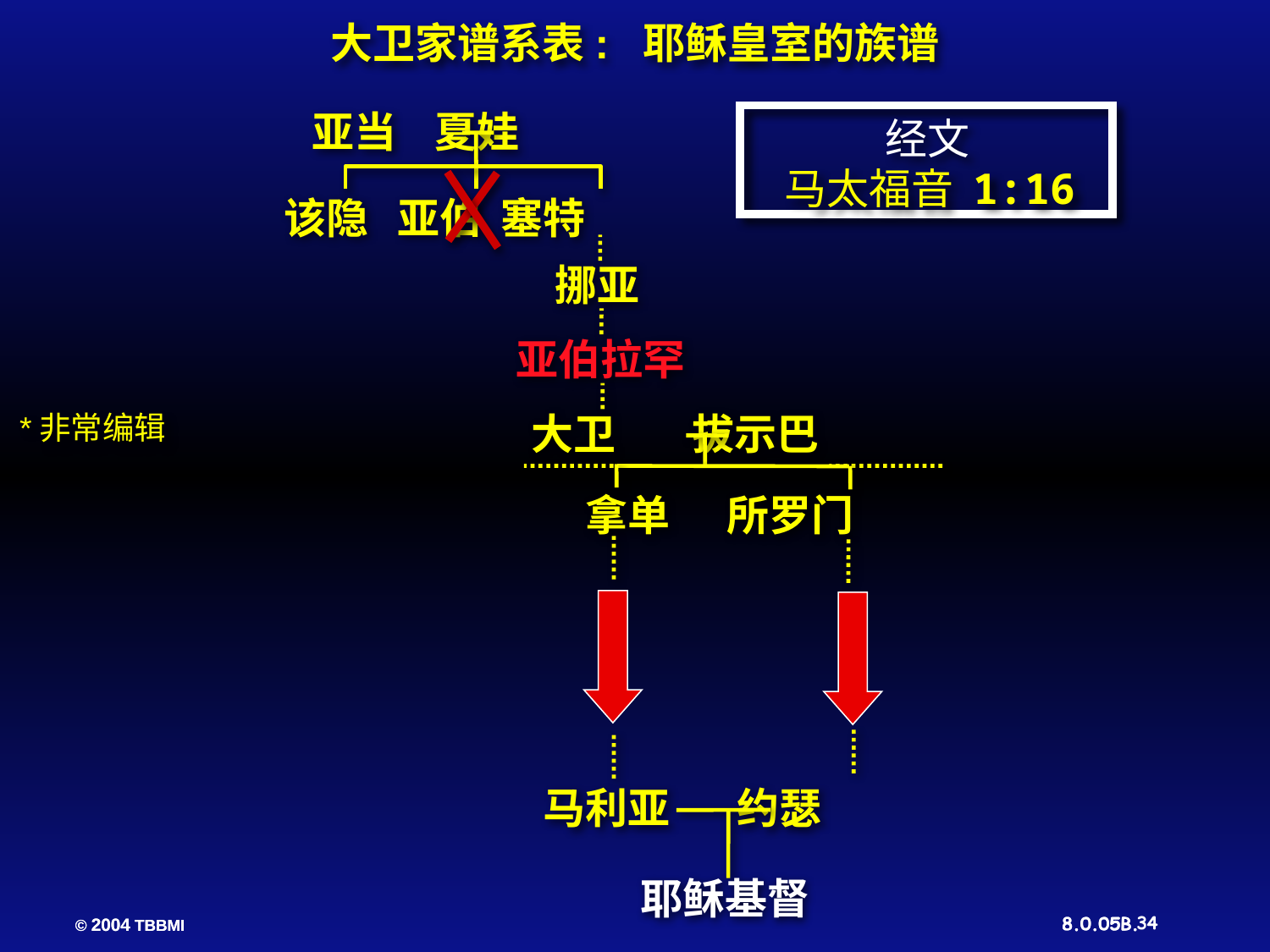

大卫家谱系表:  耶稣皇室的族谱

亚当    夏娃

经文

马太福音 1:16

该隐   亚伯  塞特

 挪亚

  亚伯拉罕

大卫        拔示巴
*非常编辑

      拿单      所罗门

马利亚       约瑟

        耶稣基督

34